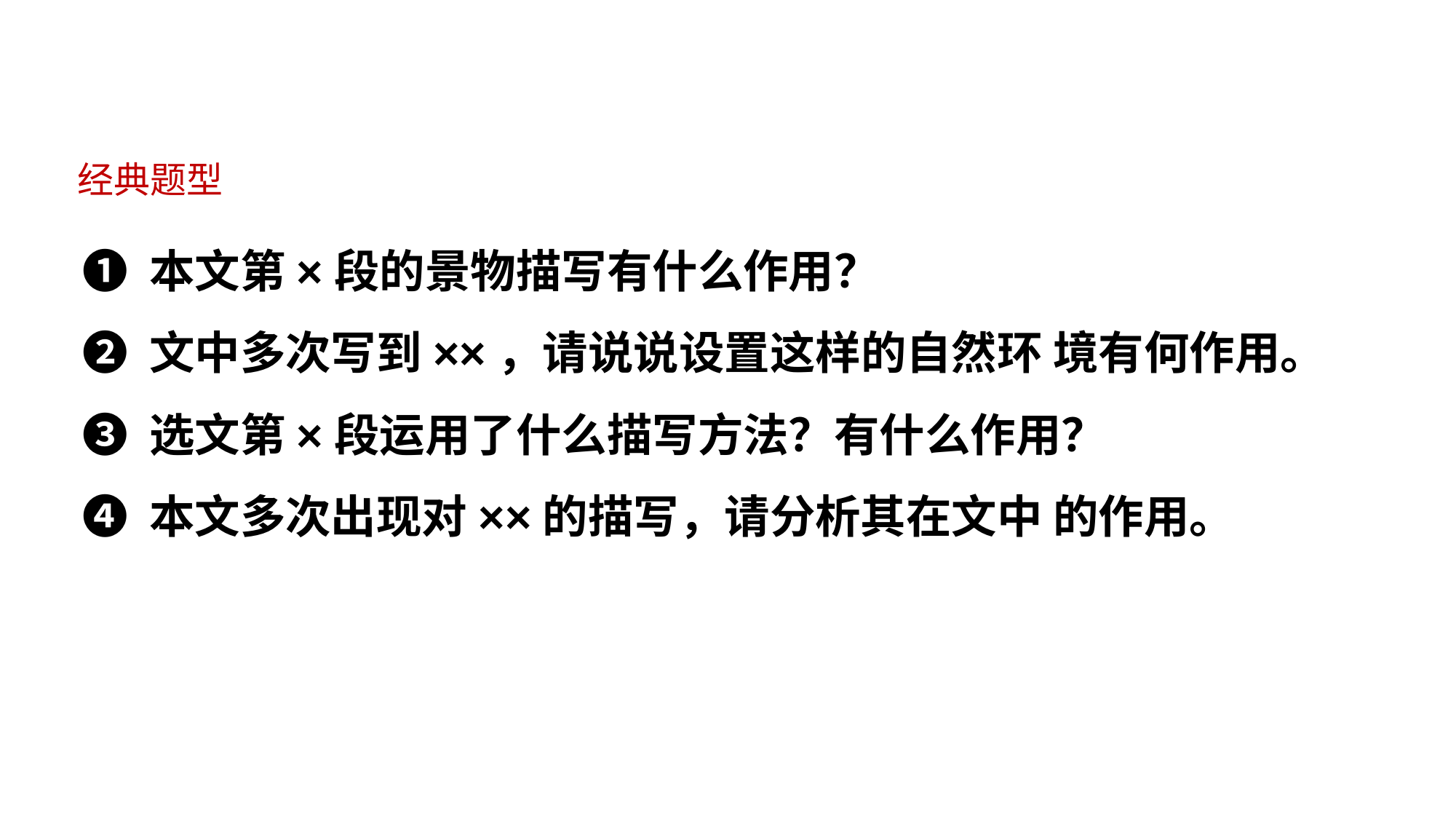

经典题型
❶ 本文第×段的景物描写有什么作用？
❷ 文中多次写到××，请说说设置这样的自然环 境有何作用。
❸ 选文第×段运用了什么描写方法？有什么作用？
❹ 本文多次出现对××的描写，请分析其在文中 的作用。